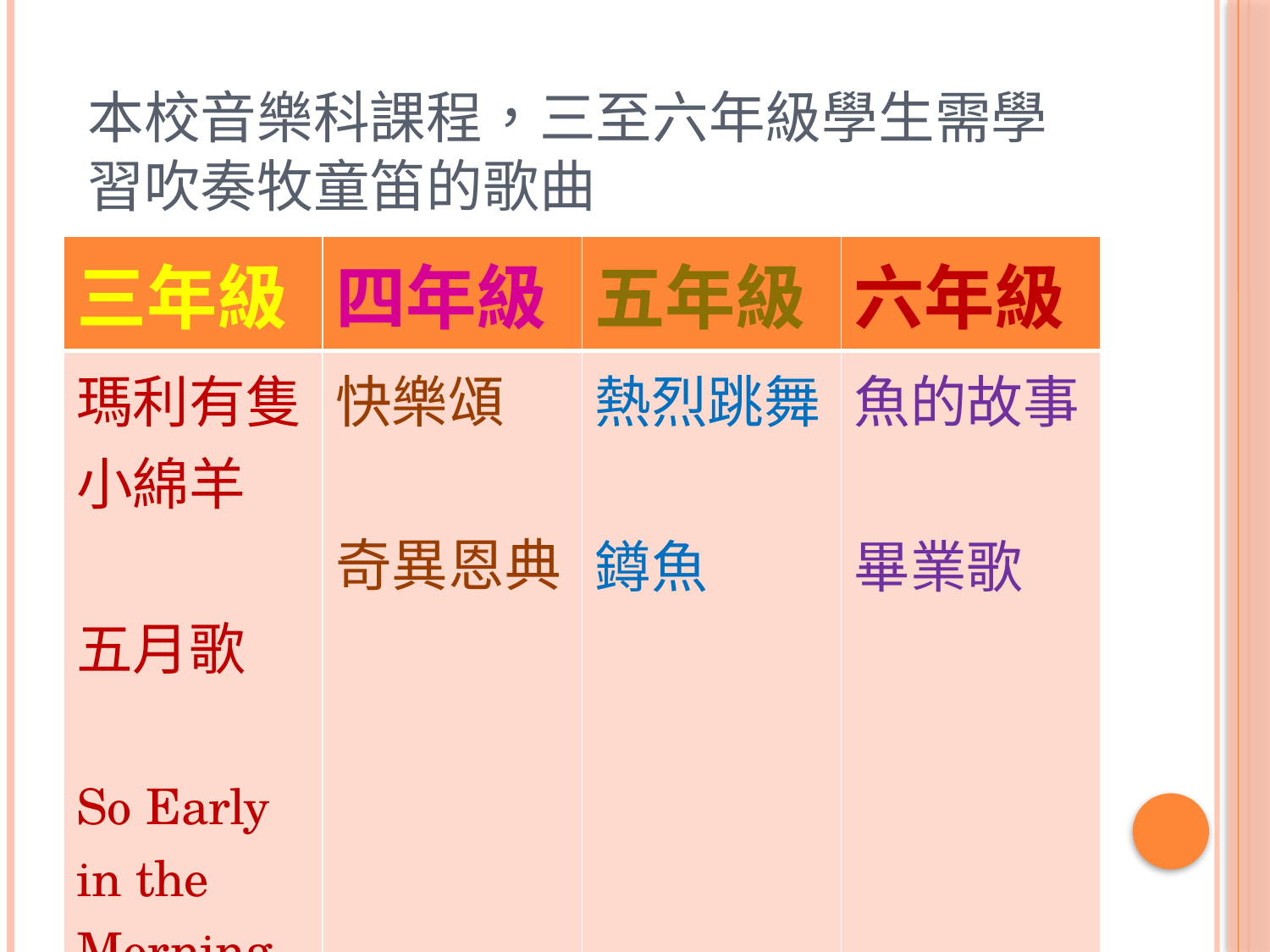

# 本校音樂科課程，三至六年級學生需學習吹奏牧童笛的歌曲
| 三年級 | 四年級 | 五年級 | 六年級 |
| --- | --- | --- | --- |
| 瑪利有隻小綿羊 五月歌 So Early in the Morning | 快樂頌 奇異恩典 | 熱烈跳舞 鐏魚 | 魚的故事 畢業歌 |